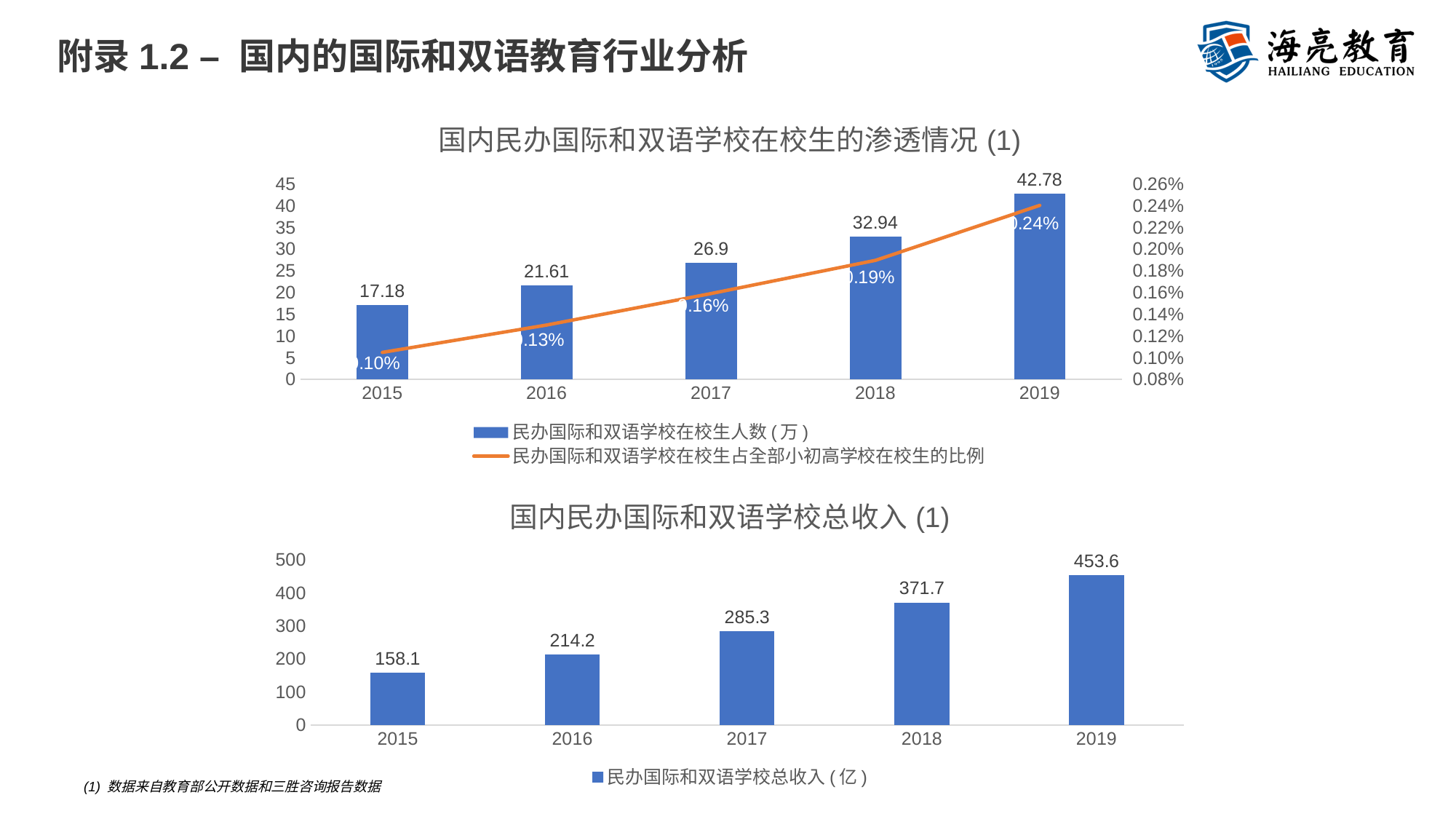

# 附录1.2 – 国内的国际和双语教育行业分析

### Chart: 国内民办国际和双语学校在校生的渗透情况(1)

| Category | 民办国际和双语学校在校生人数(万) | 民办国际和双语学校在校生占全部小初高学校在校生的比例 |
|---|---|---|
| 2015 | 17.18 | 0.001048934183959122 |
| 2016 | 21.61 | 0.0013010994621600416 |
| 2017 | 26.9 | 0.0015907455274326726 |
| 2018 | 32.94 | 0.0018966777047090466 |
| 2019 | 42.78 | 0.00240300763536297 |

### Chart: 国内民办国际和双语学校总收入(1)

| Category | 民办国际和双语学校总收入(亿) |
|---|---|
| 2015 | 158.1 |
| 2016 | 214.2 |
| 2017 | 285.3 |
| 2018 | 371.7 |
| 2019 | 453.6 |
(1) 数据来自教育部公开数据和三胜咨询报告数据
注：以上数据来自于弗若斯特沙利文2018年报告